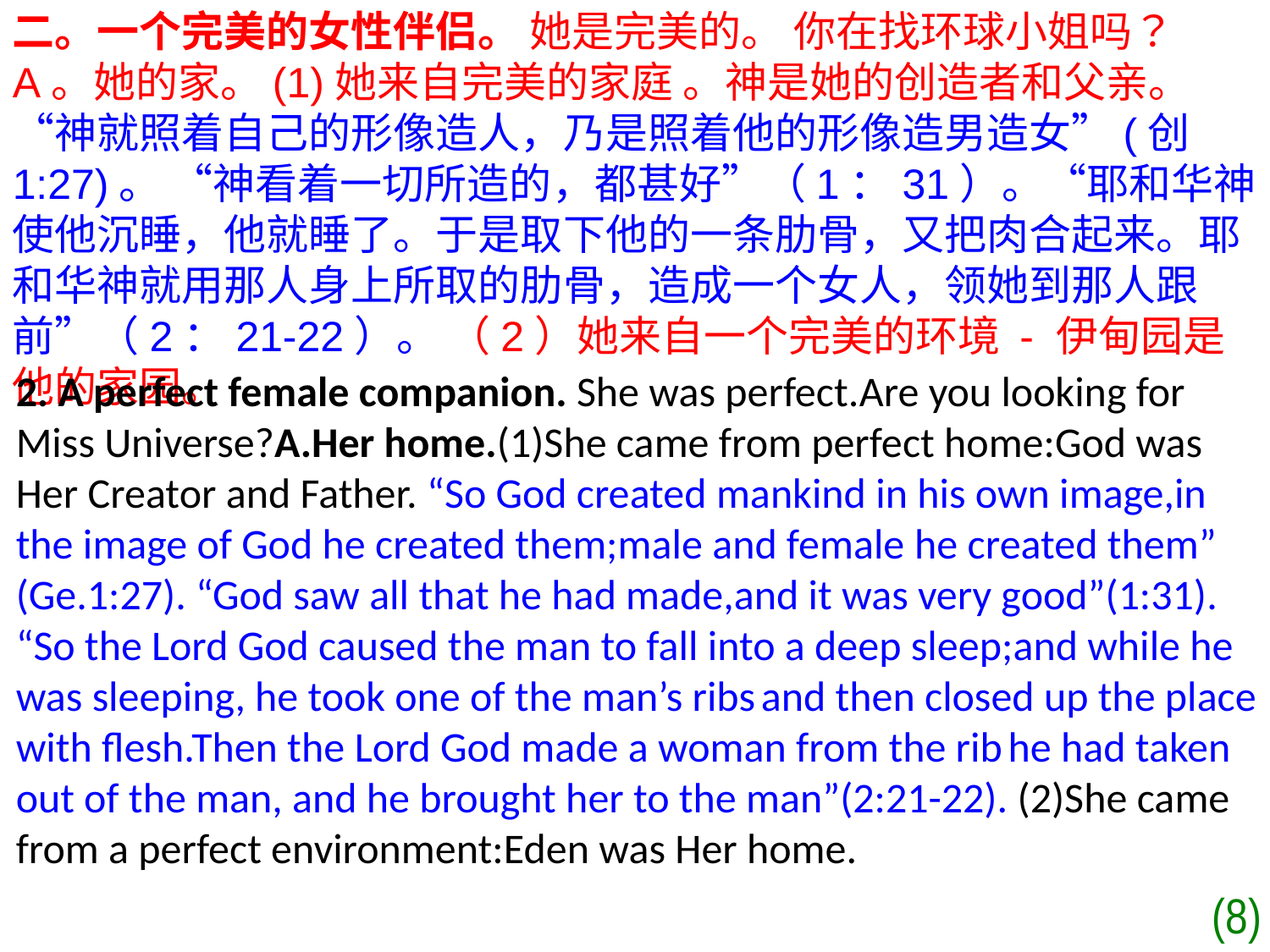

二。一个完美的女性伴侣。 她是完美的。 你在找环球小姐吗？
A。她的家。(1)她来自完美的家庭 。神是她的创造者和父亲。 “神就照着自己的形像造人，乃是照着他的形像造男造女”(创1:27)。 “神看着一切所造的，都甚好”（1：31）。“耶和华神使他沉睡，他就睡了。于是取下他的一条肋骨，又把肉合起来。耶和华神就用那人身上所取的肋骨，造成一个女人，领她到那人跟前”（2：21-22）。 （2）她来自一个完美的环境 - 伊甸园是他的家园。
2. A perfect female companion. She was perfect.Are you looking for Miss Universe?A.Her home.(1)She came from perfect home:God was Her Creator and Father. “So God created mankind in his own image,in the image of God he created them;male and female he created them”
(Ge.1:27). “God saw all that he had made,and it was very good”(1:31).
“So the Lord God caused the man to fall into a deep sleep;and while he was sleeping, he took one of the man’s ribs and then closed up the place with flesh.Then the Lord God made a woman from the rib he had taken out of the man, and he brought her to the man”(2:21-22). (2)She came from a perfect environment:Eden was Her home.
(8)